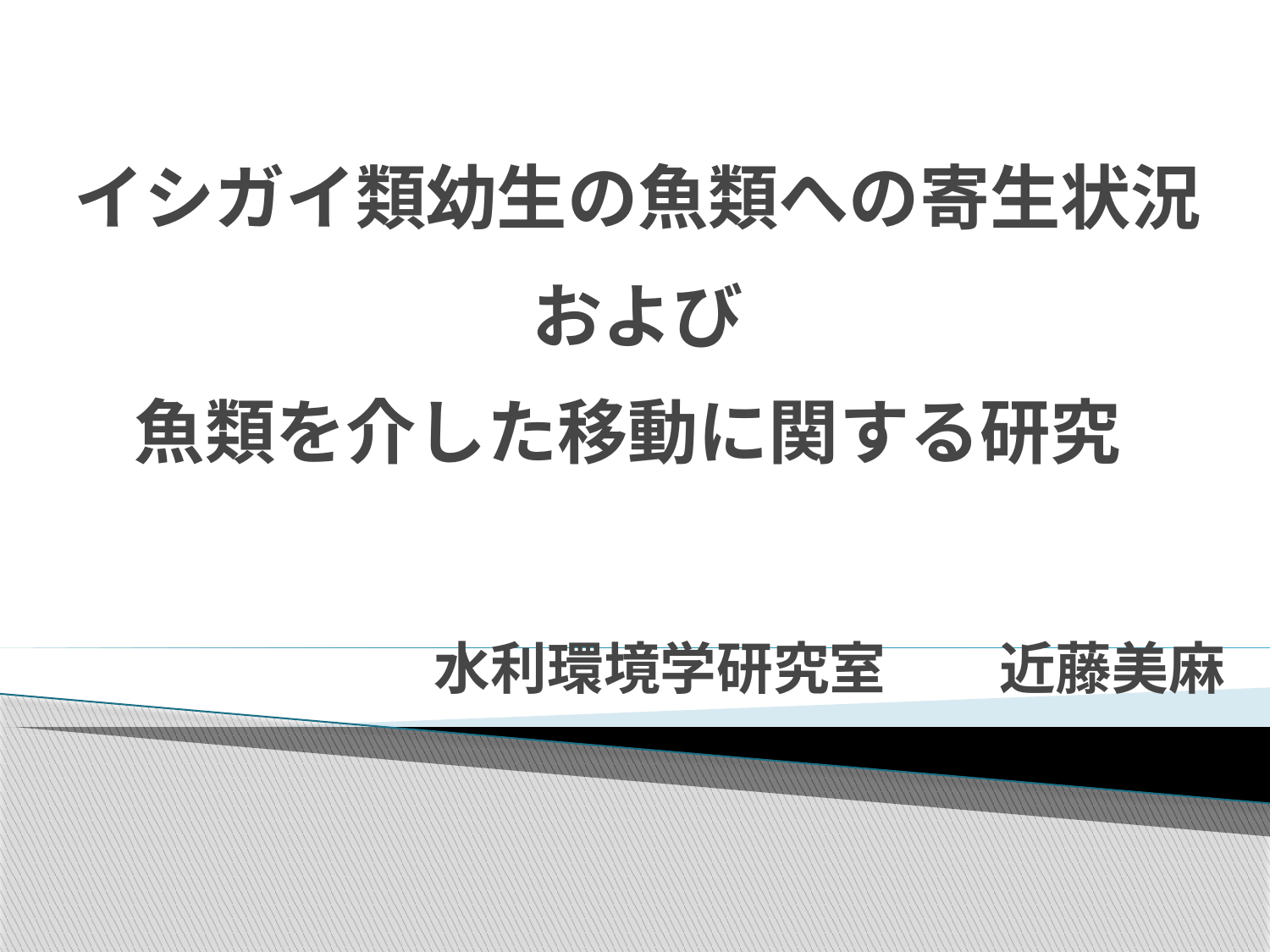

# イシガイ類幼生の魚類への寄生状況
および
魚類を介した移動に関する研究
水利環境学研究室　　近藤美麻